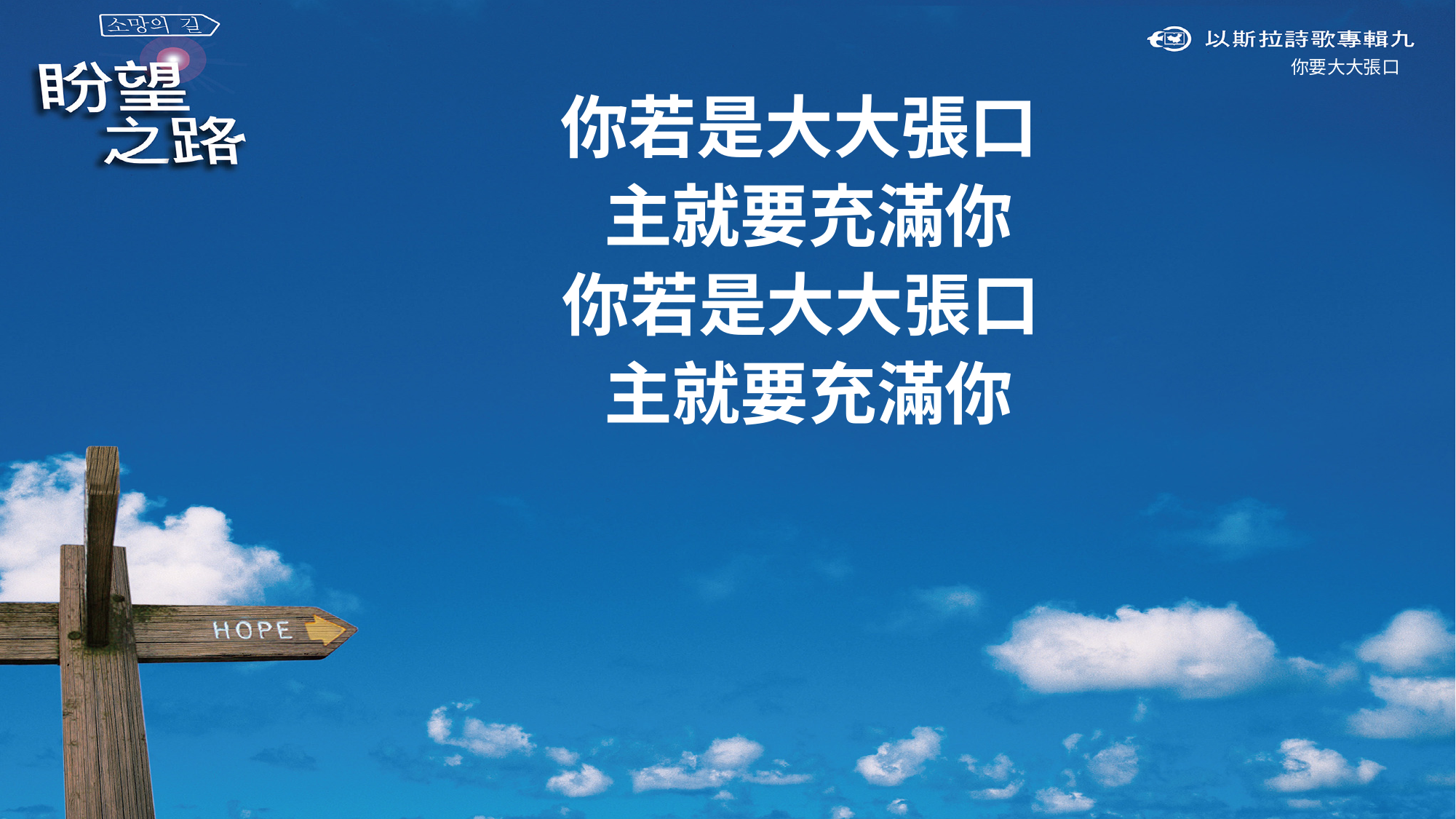

你要大大張口
你若是大大張口
主就要充滿你
你若是大大張口
主就要充滿你